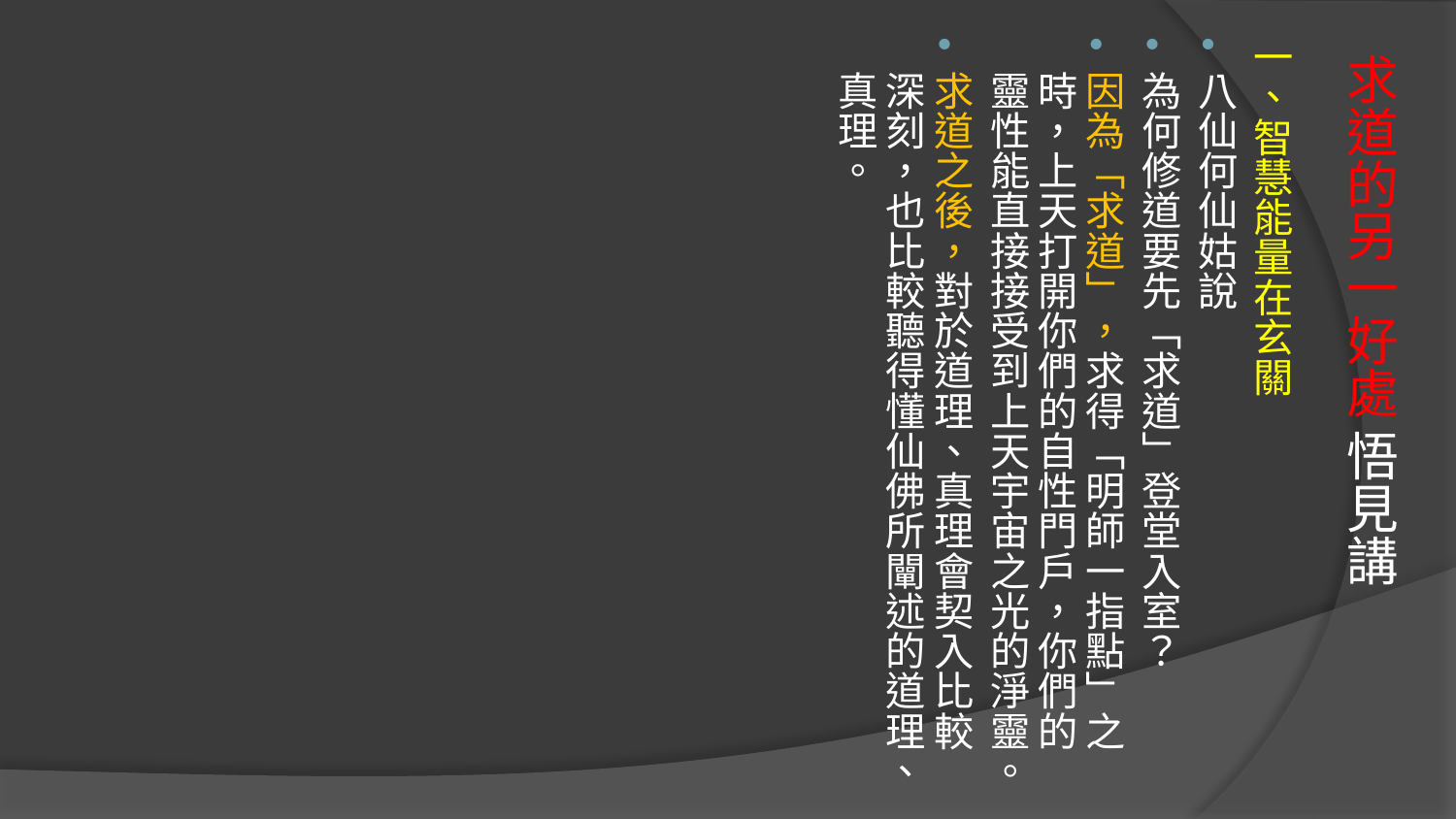

一、智慧能量在玄關
八仙何仙姑說
為何修道要先「求道」登堂入室？
因為「求道」，求得「明師一指點」之時，上天打開你們的自性門戶，你們的靈性能直接接受到上天宇宙之光的淨靈。
求道之後，對於道理、真理會契入比較深刻，也比較聽得懂仙佛所闡述的道理、真理。

# 求道的另一好處 悟見講